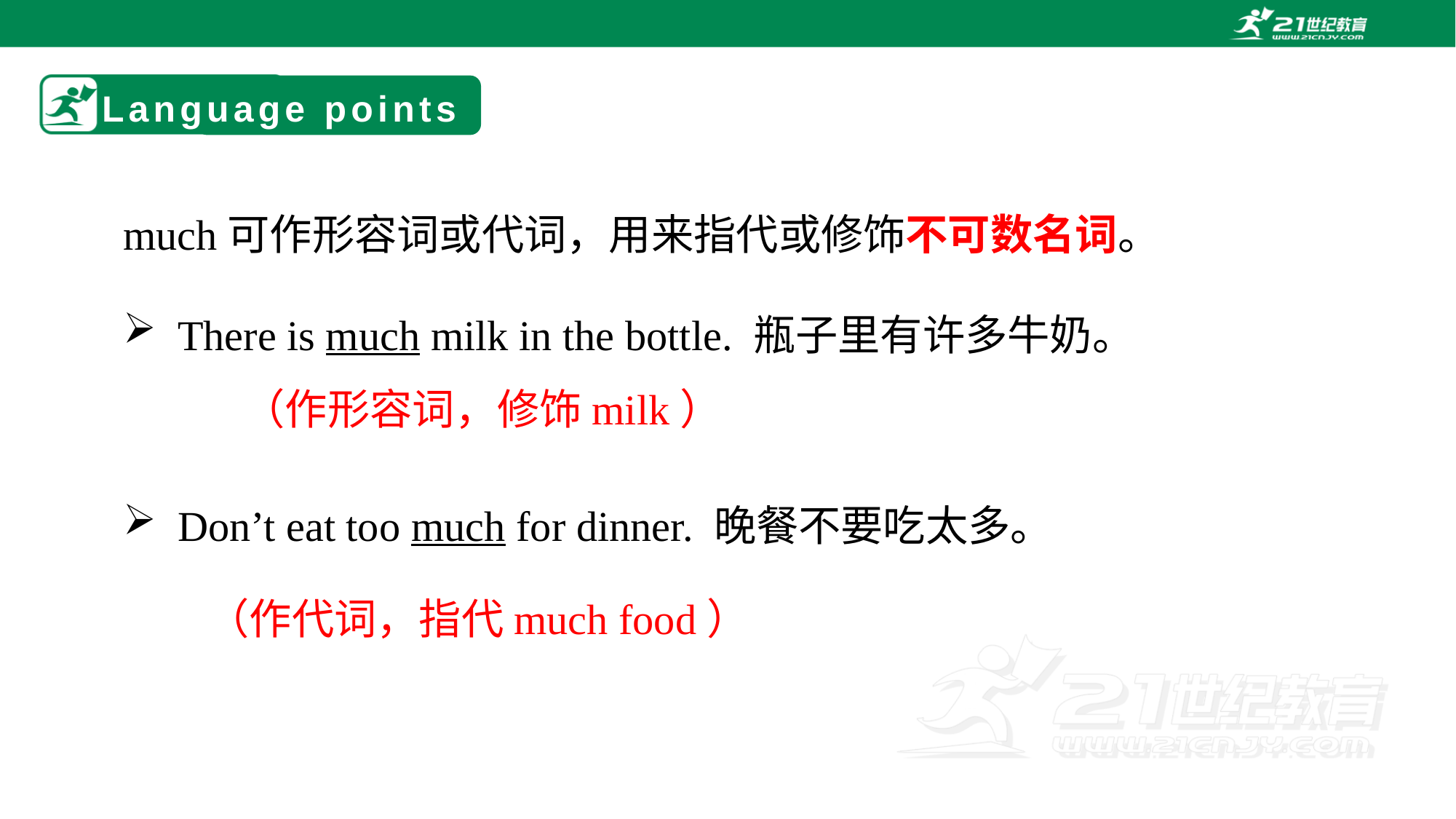

# Language points
much可作形容词或代词，用来指代或修饰不可数名词。
There is much milk in the bottle. 瓶子里有许多牛奶。
（作形容词，修饰milk）
Don’t eat too much for dinner. 晚餐不要吃太多。
（作代词，指代much food）